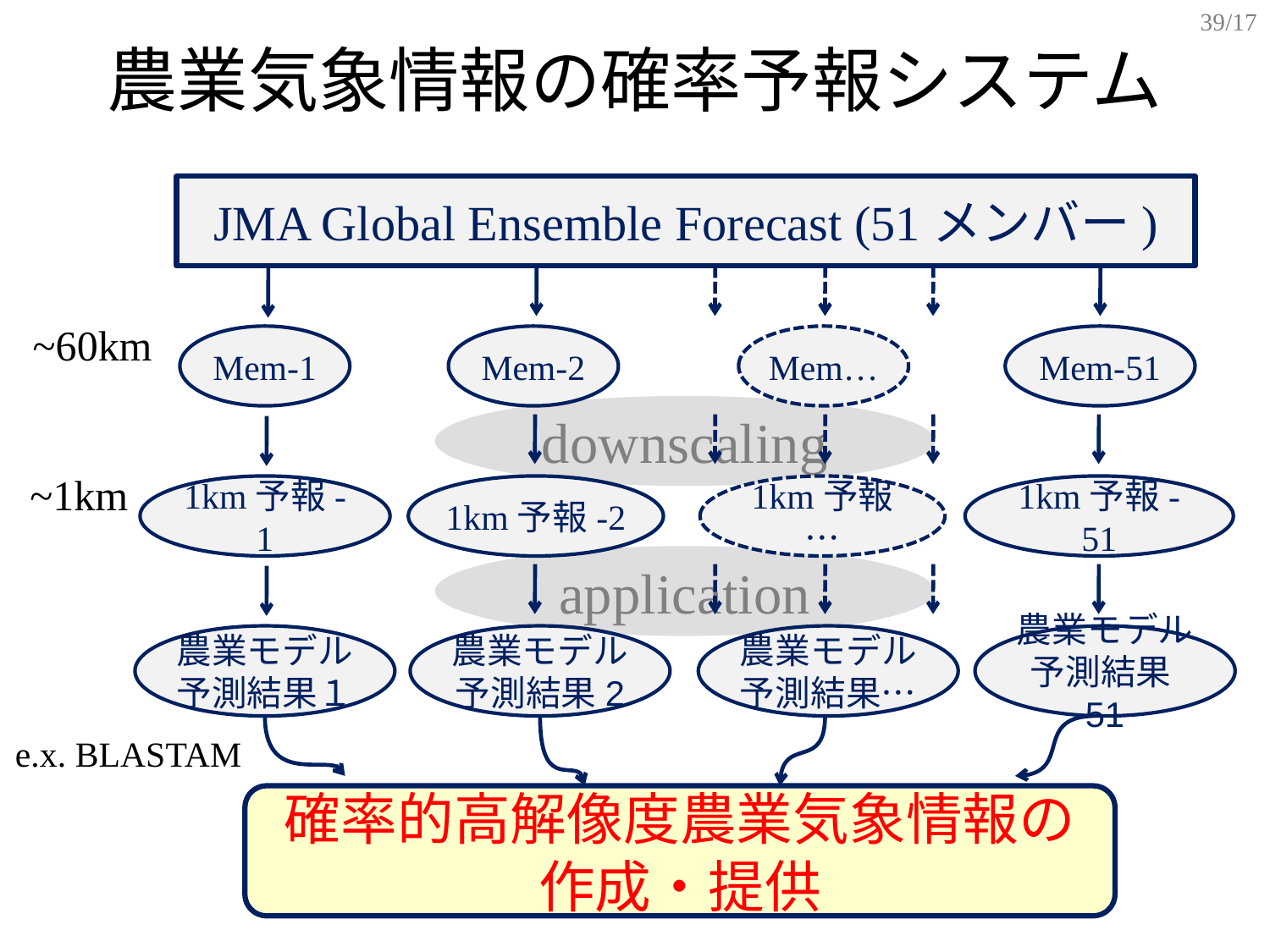

39/17
# 農業気象情報の確率予報システム
JMA Global Ensemble Forecast (51メンバー)
~60km
Mem-1
Mem-2
Mem…
Mem-51
downscaling
~1km
1km予報-1
1km予報-2
1km予報…
1km予報-51
application
農業モデル予測結果１
農業モデル予測結果2
農業モデル予測結果…
農業モデル予測結果51
e.x. BLASTAM
確率的高解像度農業気象情報の作成・提供